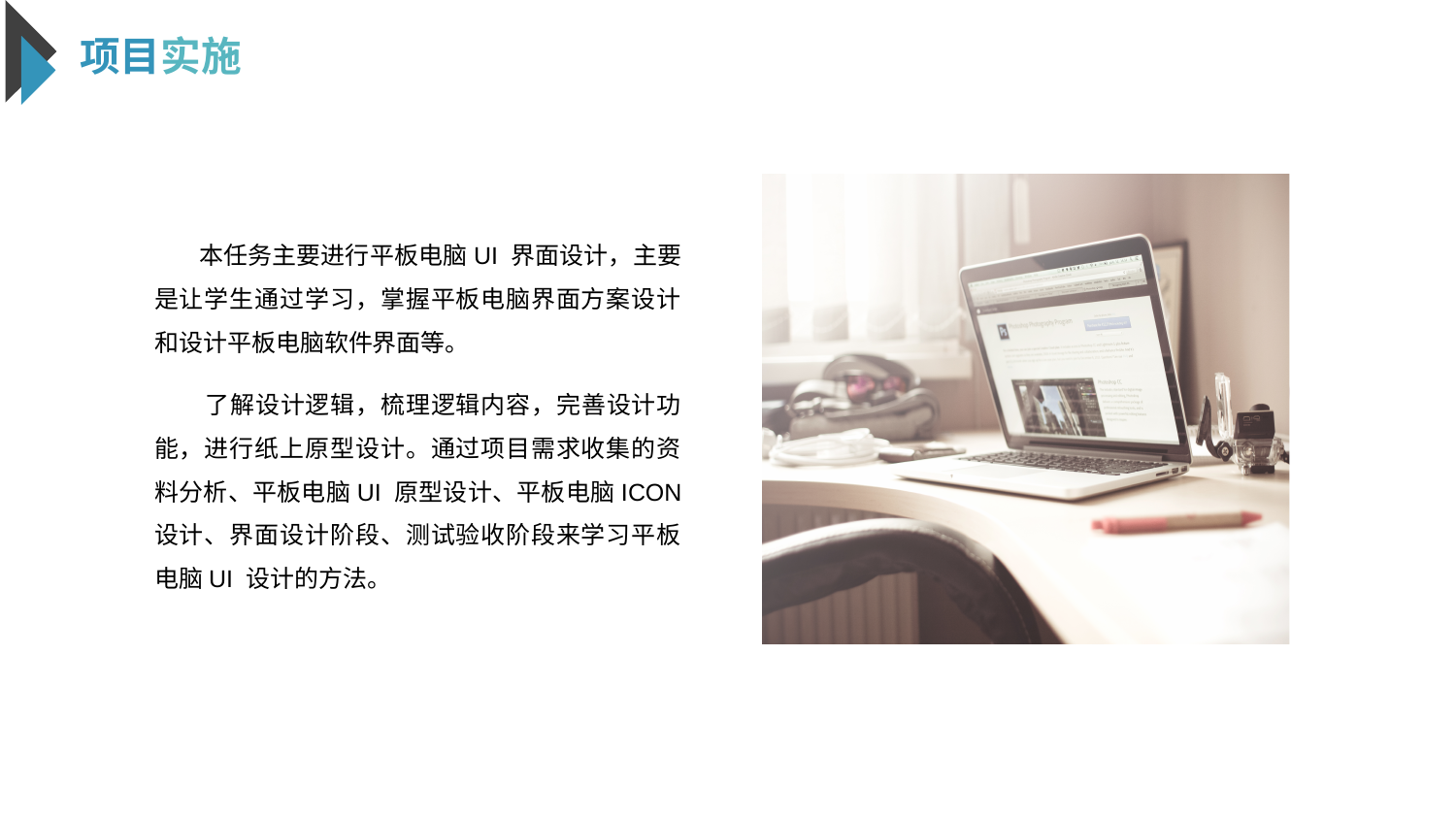

项目实施

       本任务主要进行平板电脑UI 界面设计，主要是让学生通过学习，掌握平板电脑界面方案设计和设计平板电脑软件界面等。
       了解设计逻辑，梳理逻辑内容，完善设计功能，进行纸上原型设计。通过项目需求收集的资料分析、平板电脑UI 原型设计、平板电脑ICON 设计、界面设计阶段、测试验收阶段来学习平板电脑UI 设计的方法。